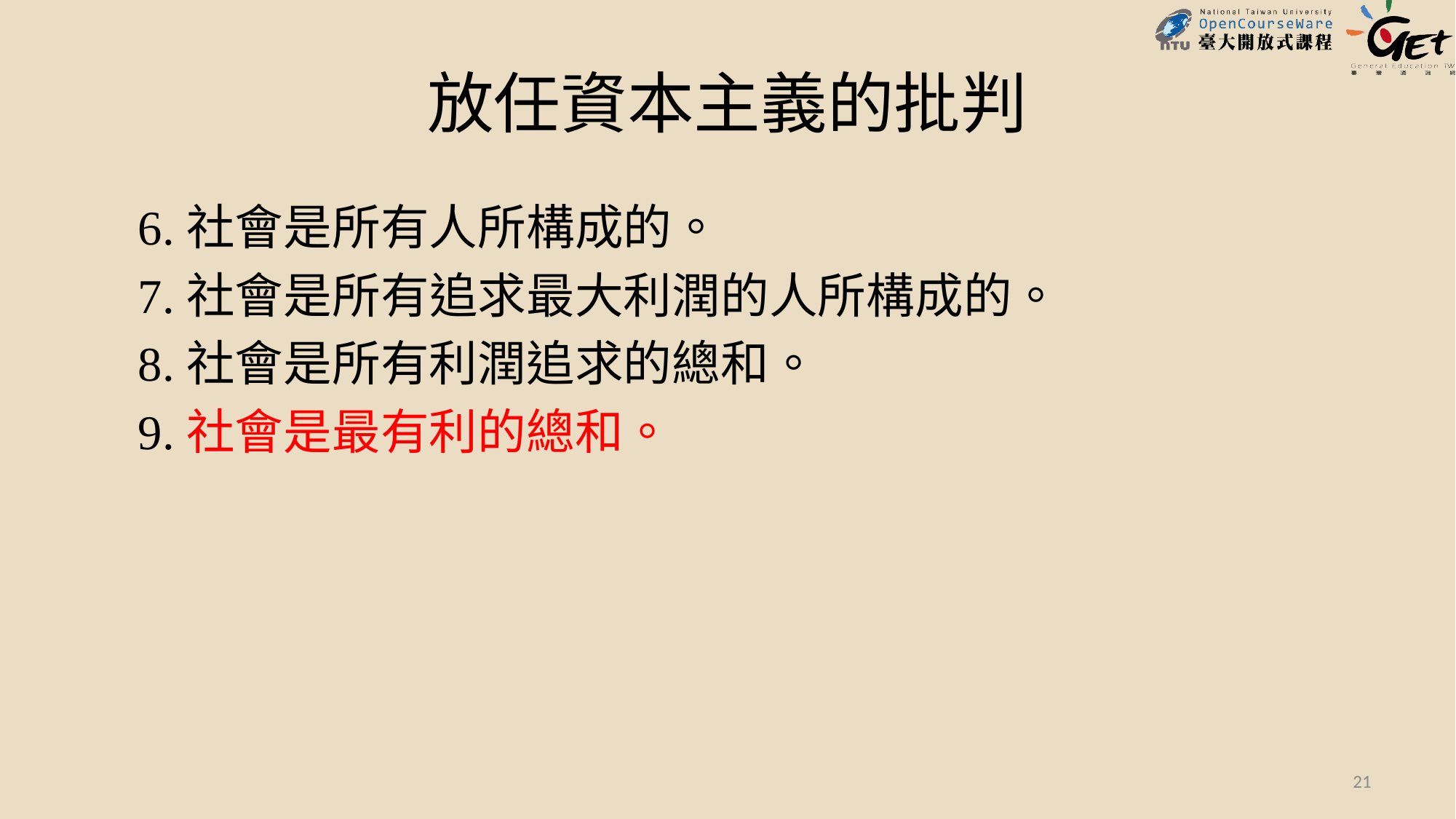

# 放任資本主義的批判
6.社會是所有人所構成的。
7.社會是所有追求最大利潤的人所構成的。
8.社會是所有利潤追求的總和。
9.社會是最有利的總和。
21